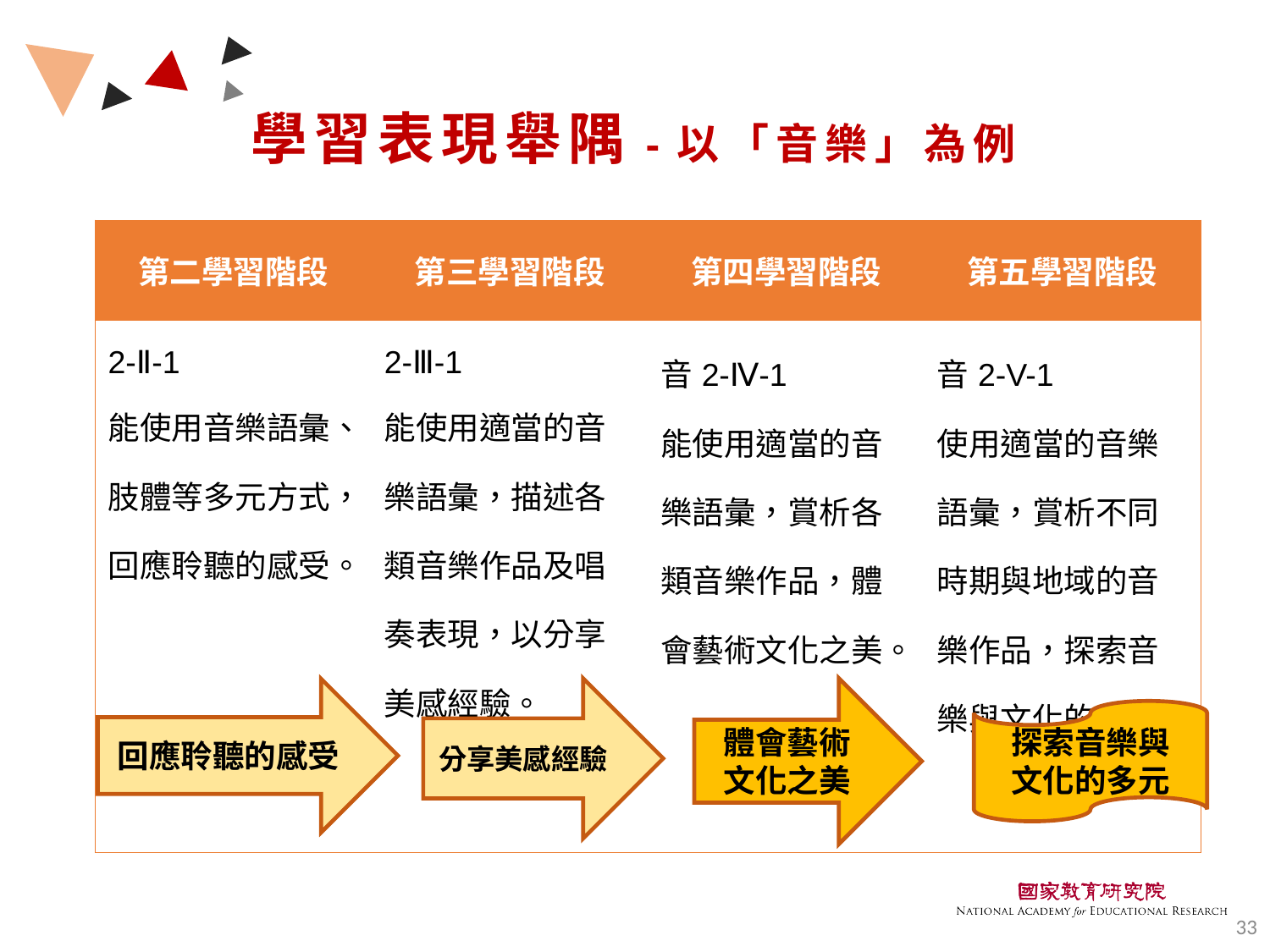

# 學習表現舉隅-以「音樂」為例

| 第二學習階段 | 第三學習階段 | 第四學習階段 | 第五學習階段 |
| --- | --- | --- | --- |
| 2-Ⅱ-1 能使用音樂語彙、肢體等多元方式，回應聆聽的感受。 | 2-Ⅲ-1 能使用適當的音樂語彙，描述各類音樂作品及唱奏表現，以分享美感經驗。 | 音2-Ⅳ-1 能使用適當的音樂語彙，賞析各類音樂作品，體會藝術文化之美。 | 音2-V-1 使用適當的音樂語彙，賞析不同時期與地域的音樂作品，探索音樂與文化的多元。 |
分享美感經驗
體會藝術
文化之美
回應聆聽的感受
探索音樂與
文化的多元
33